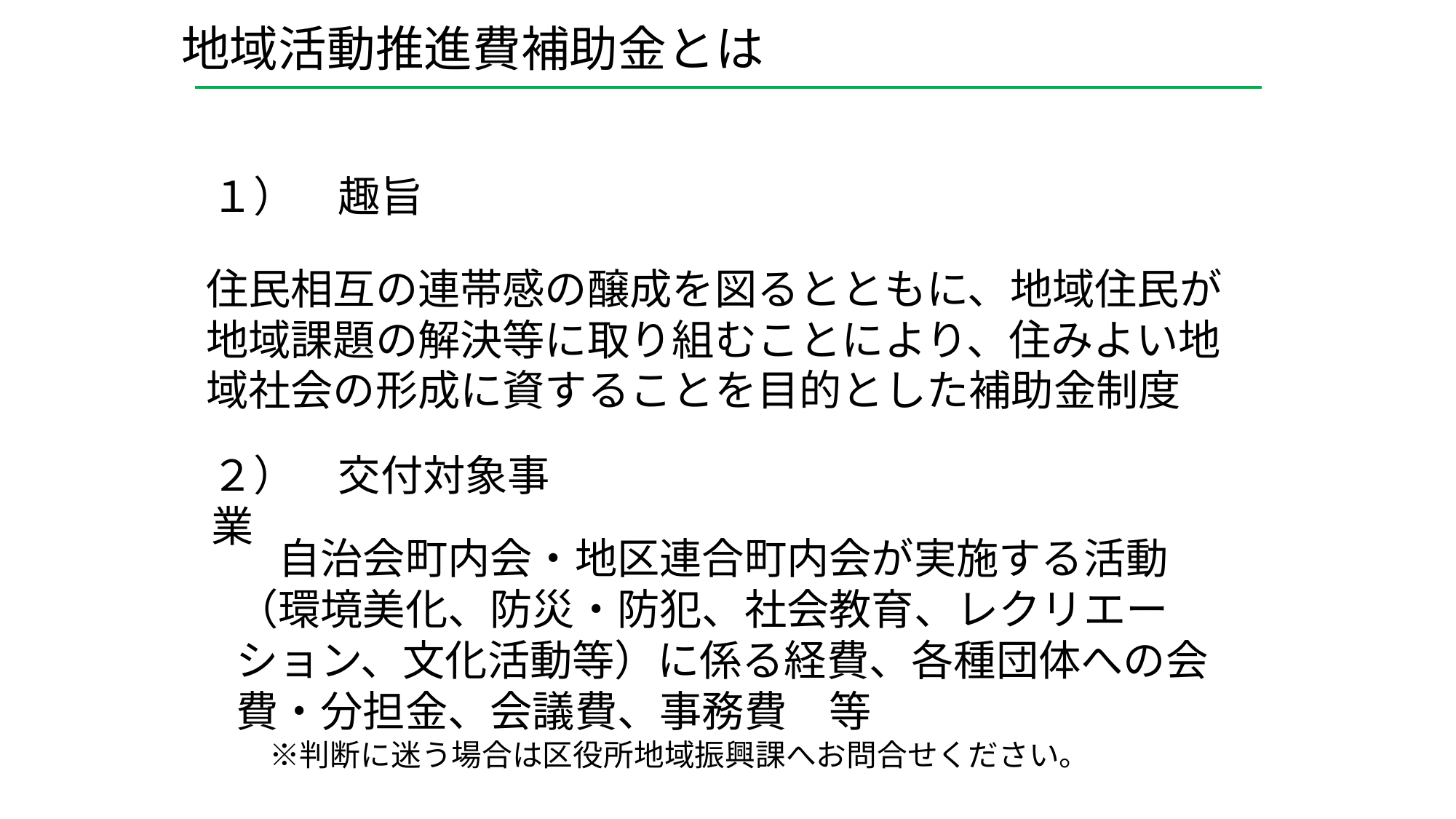

地域活動推進費補助金とは
１）　趣旨
住民相互の連帯感の醸成を図るとともに、地域住民が地域課題の解決等に取り組むことにより、住みよい地域社会の形成に資することを目的とした補助金制度
２）　交付対象事業
　自治会町内会・地区連合町内会が実施する活動（環境美化、防災・防犯、社会教育、レクリエーション、文化活動等）に係る経費、各種団体への会費・分担金、会議費、事務費　等
　 ※判断に迷う場合は区役所地域振興課へお問合せください。